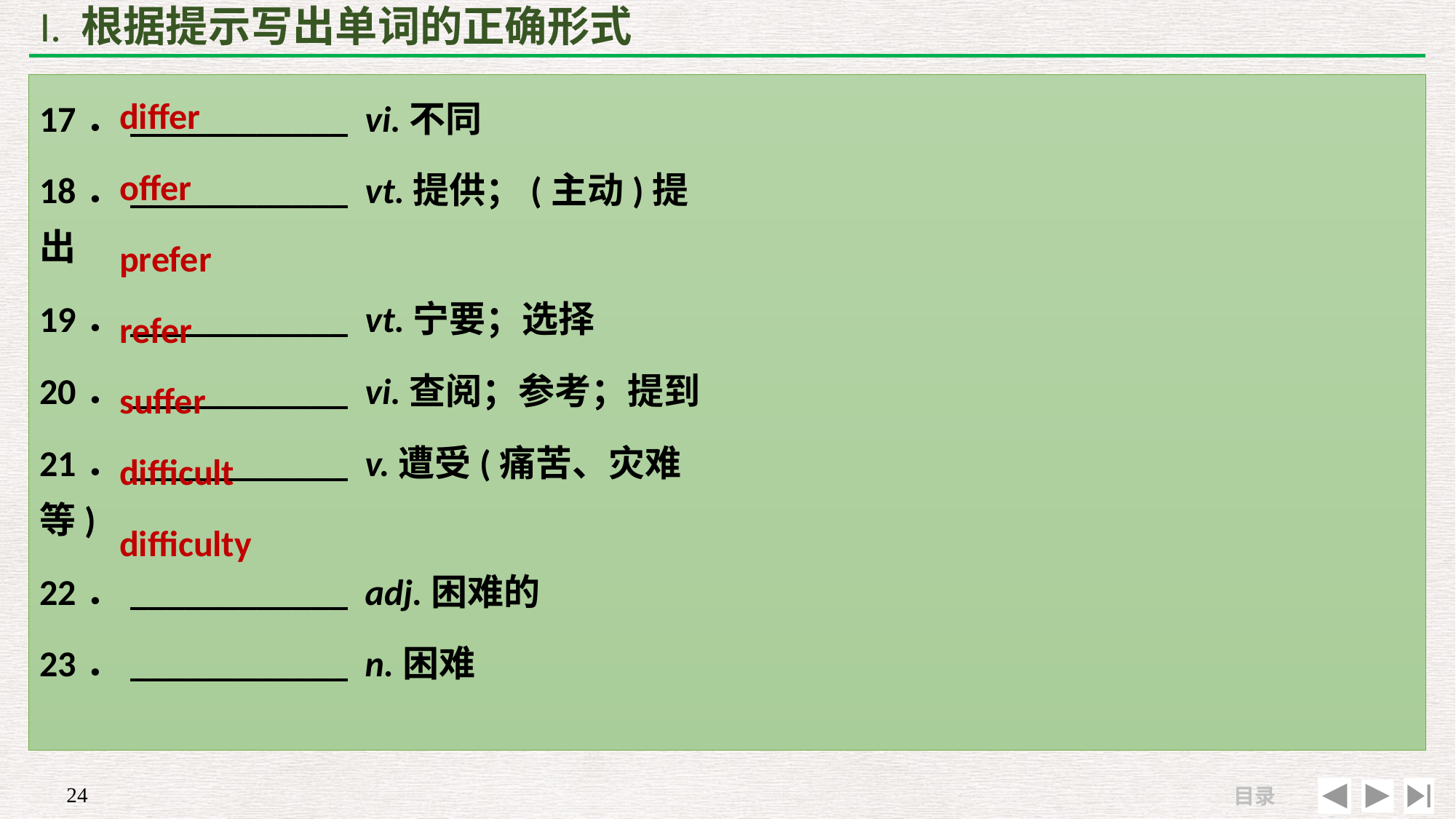

# I. 根据提示写出单词的正确形式
differ
offer
prefer
refer
suffer
difficult
difficulty

17．____________  vi.不同
18．____________  vt.提供；(主动)提出
19．____________  vt.宁要；选择
20．____________  vi.查阅；参考；提到
21．____________  v.遭受(痛苦、灾难等)
22．____________  adj.困难的
23．____________  n.困难